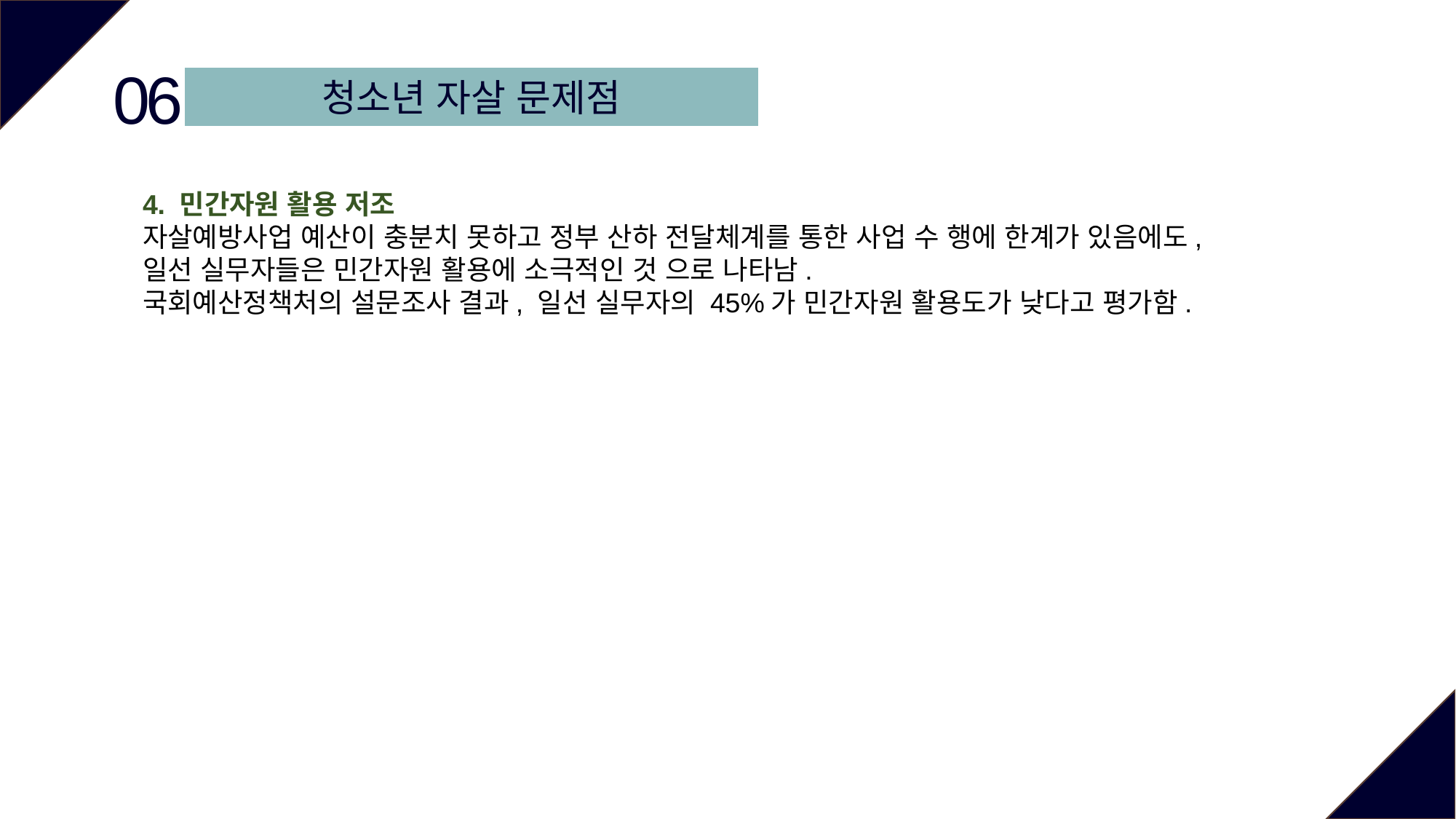

06
청소년 자살 문제점
4. 민간자원 활용 저조
자살예방사업 예산이 충분치 못하고 정부 산하 전달체계를 통한 사업 수 행에 한계가 있음에도, 일선 실무자들은 민간자원 활용에 소극적인 것 으로 나타남.
국회예산정책처의 설문조사 결과, 일선 실무자의 45%가 민간자원 활용도가 낮다고 평가함.